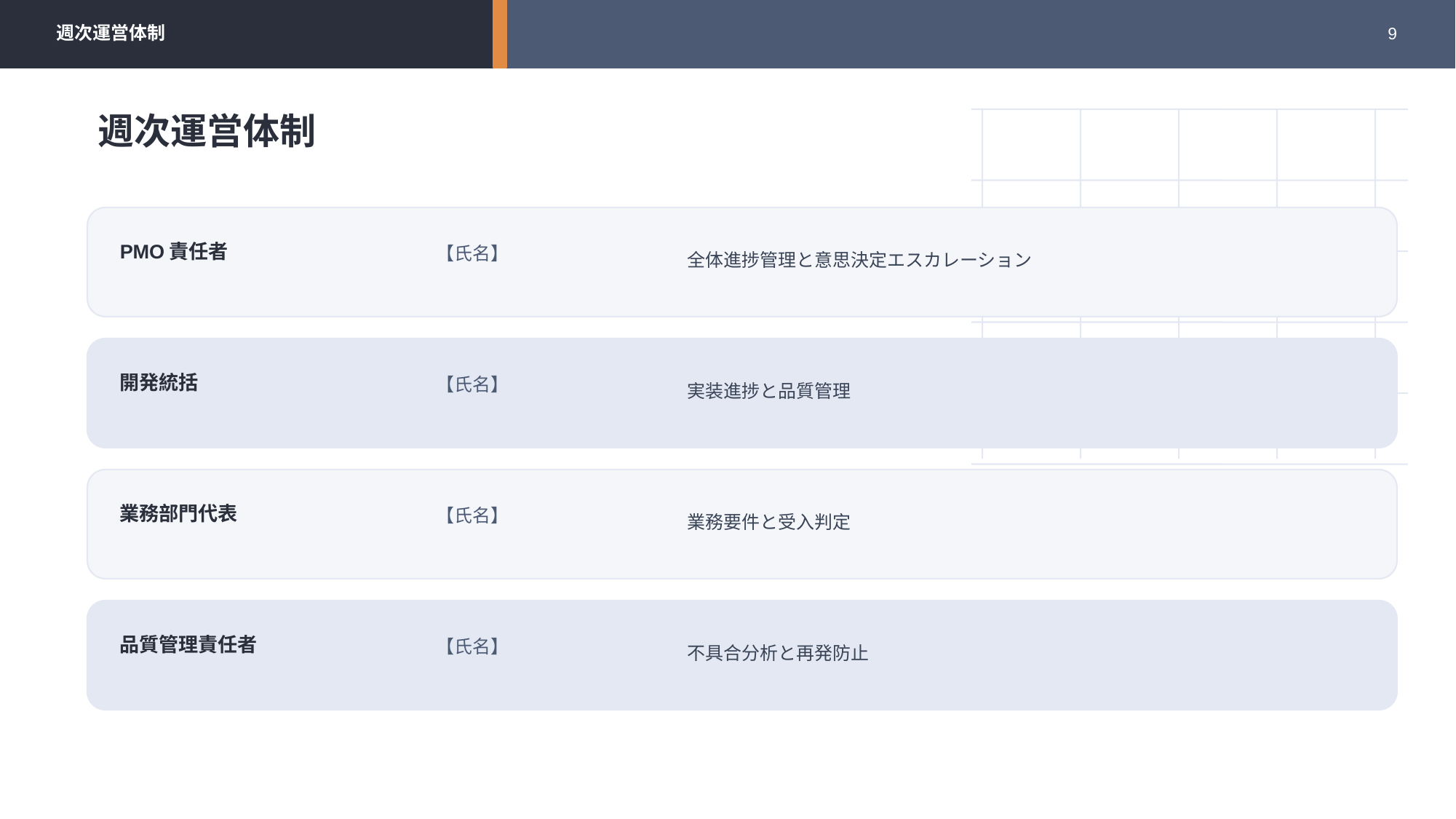

週次運営体制
9
週次運営体制

全体進捗管理と意思決定エスカレーション
PMO責任者
【氏名】

実装進捗と品質管理
開発統括
【氏名】

業務要件と受入判定
業務部門代表
【氏名】

不具合分析と再発防止
品質管理責任者
【氏名】